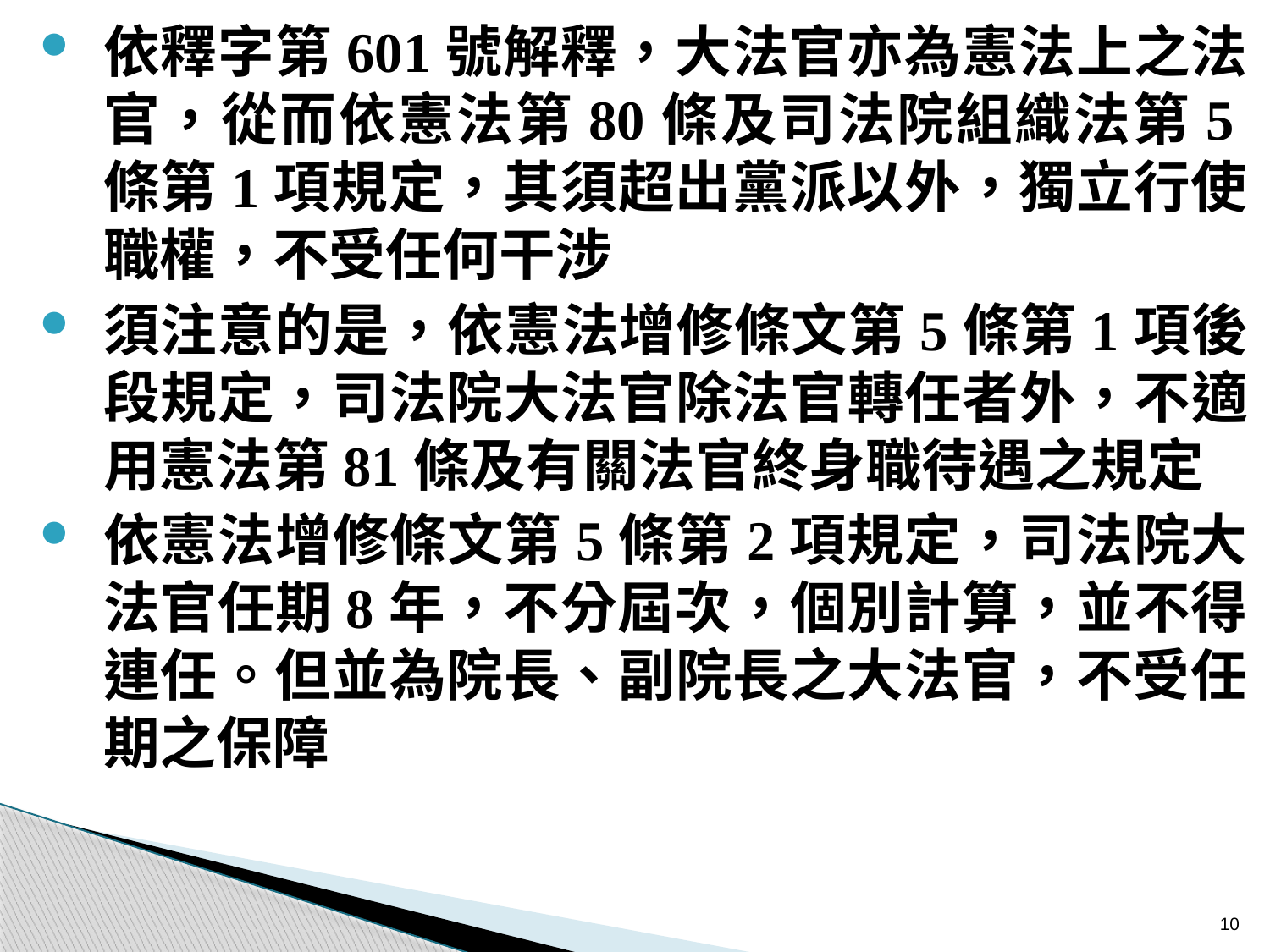

依釋字第601號解釋，大法官亦為憲法上之法官，從而依憲法第80條及司法院組織法第5條第1項規定，其須超出黨派以外，獨立行使職權，不受任何干涉
須注意的是，依憲法增修條文第5條第1項後段規定，司法院大法官除法官轉任者外，不適用憲法第81條及有關法官終身職待遇之規定
依憲法增修條文第5條第2項規定，司法院大法官任期8年，不分屆次，個別計算，並不得連任。但並為院長、副院長之大法官，不受任期之保障
10